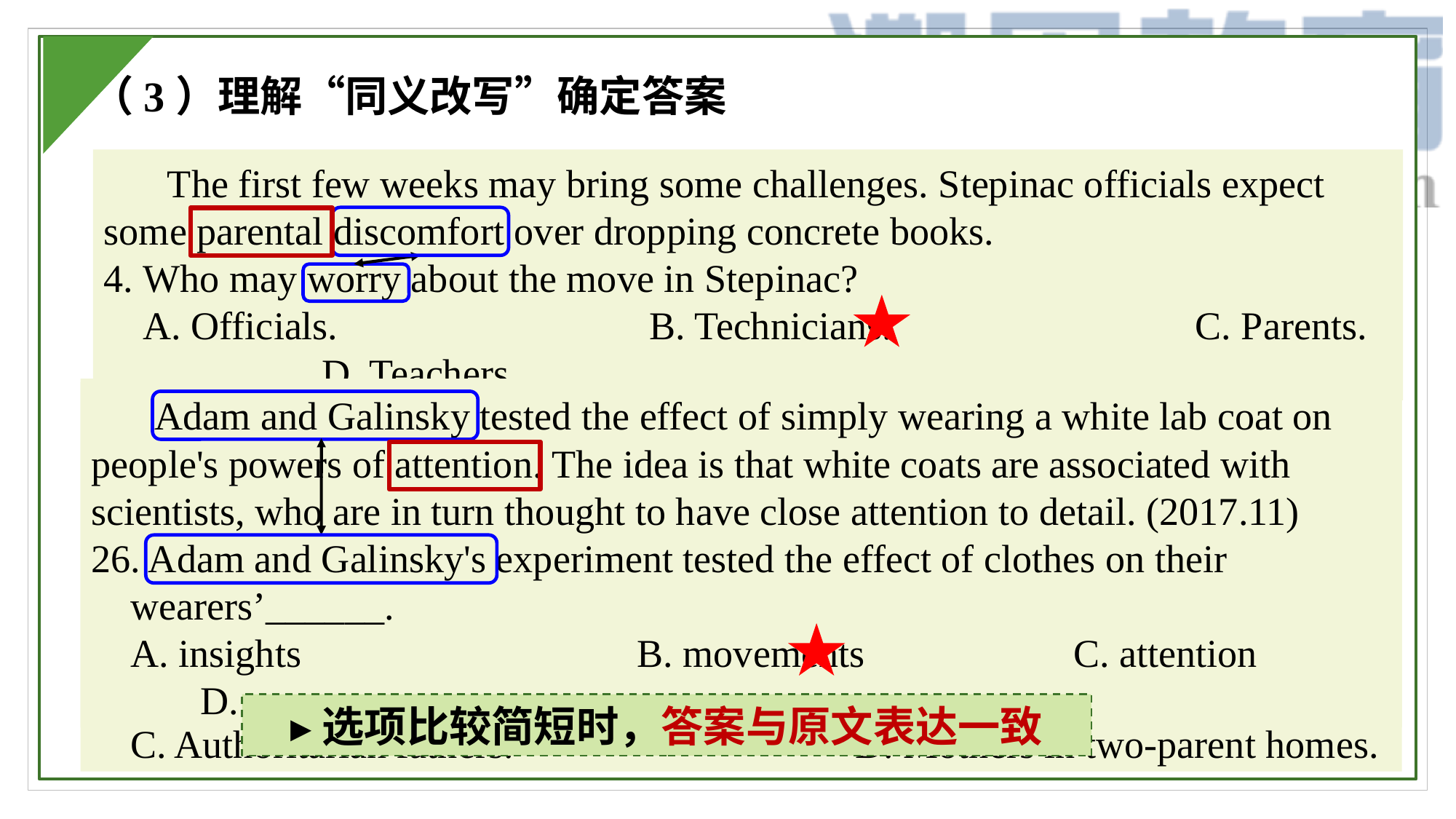

（3）理解“同义改写”确定答案
      The first few weeks may bring some challenges. Stepinac officials expect some parental discomfort over dropping concrete books.
4. Who may worry about the move in Stepinac?
    A. Officials. 			B. Technicians.			C. Parents.		D. Teachers.

      This particular study examined 11 to 14-year-olds living in two-parents homes. Yet the researchers suggest that single parents still may play a role in teaching the benefits of persistence, which is an avenue of future research.(2020.1)
29. Which group can be a focus of future studies according to the researchers?
    A. Single parents. 					B. Children aged from 11 to 14.
    C. Authoritarian fathers.				D. Mothers in two-parent homes.
      Adam and Galinsky tested the effect of simply wearing a white lab coat on people's powers of attention. The idea is that white coats are associated with scientists, who are in turn thought to have close attention to detail. (2017.11)
26. Adam and Galinsky's experiment tested the effect of clothes on their
    wearers’______.
    A. insights     			B. movements    		C. attention     	D. appearance

▸选项比较简短时，答案与原文表达一致